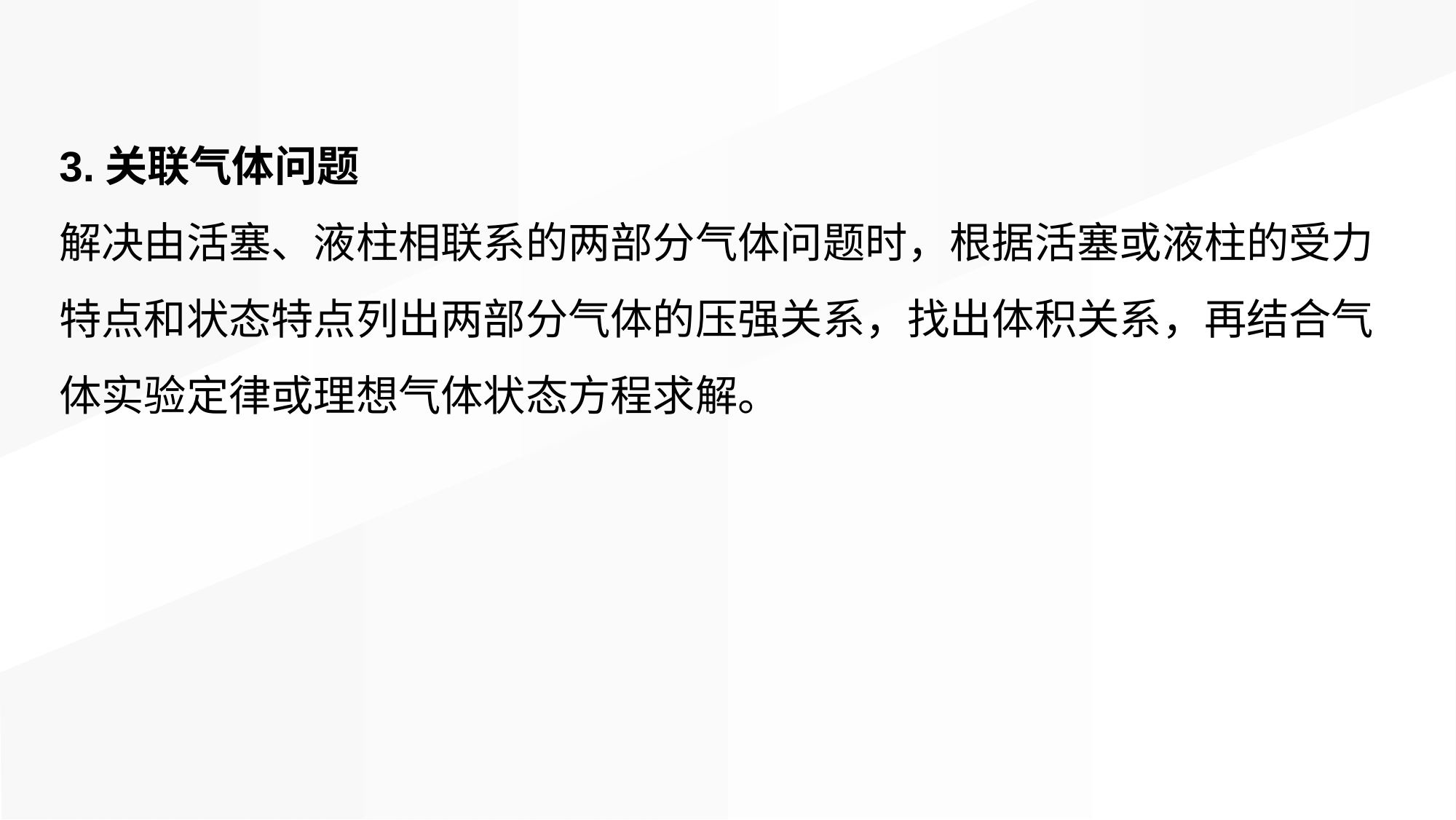

3.关联气体问题
解决由活塞、液柱相联系的两部分气体问题时，根据活塞或液柱的受力特点和状态特点列出两部分气体的压强关系，找出体积关系，再结合气体实验定律或理想气体状态方程求解。